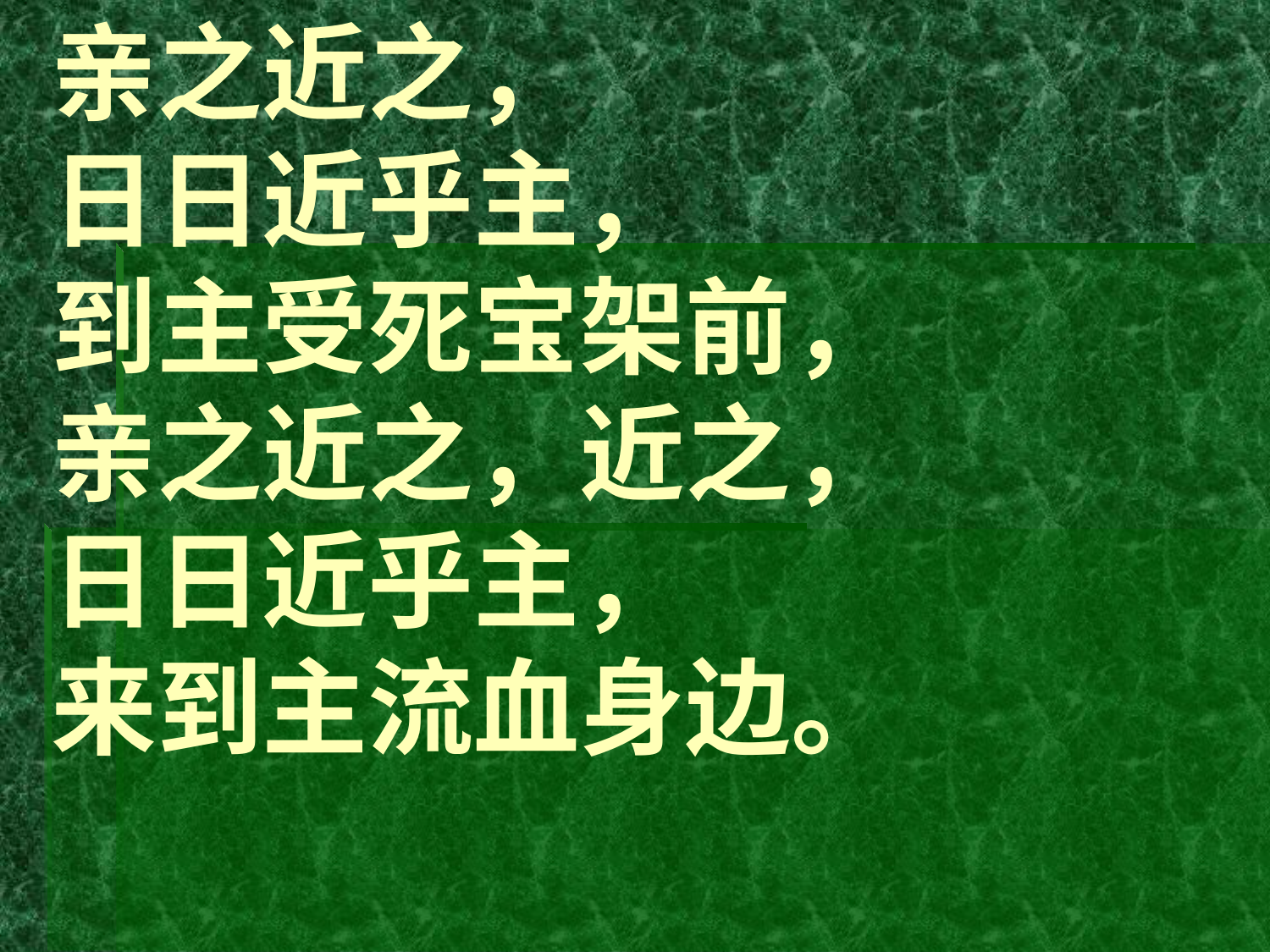

# 亲之近之， 日日近乎主， 到主受死宝架前， 亲之近之，近之， 日日近乎主， 来到主流血身边。